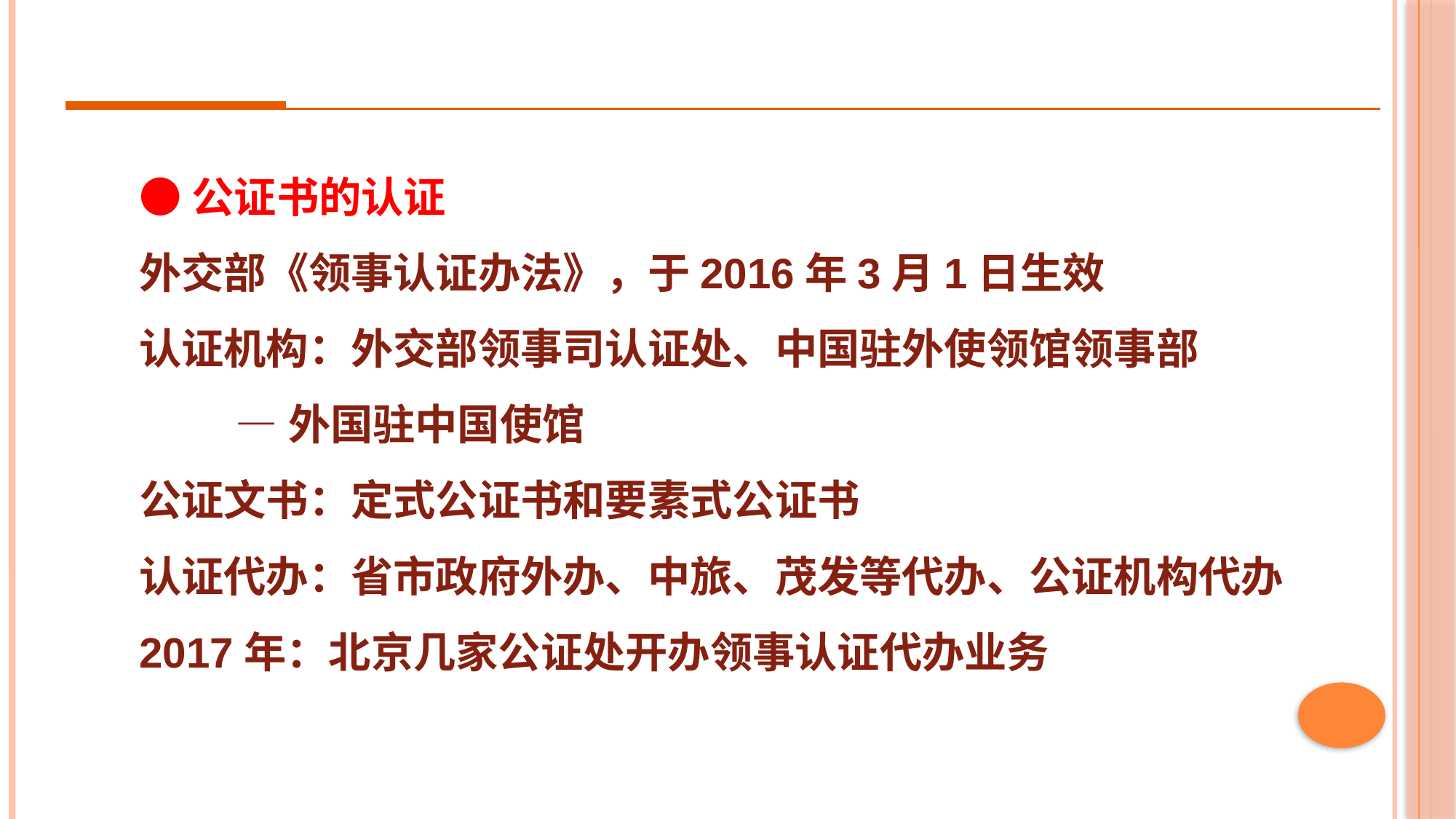

●公证书的认证
外交部《领事认证办法》，于2016年3月1日生效
认证机构：外交部领事司认证处、中国驻外使领馆领事部
          —外国驻中国使馆
公证文书：定式公证书和要素式公证书
认证代办：省市政府外办、中旅、茂发等代办、公证机构代办
2017年：北京几家公证处开办领事认证代办业务